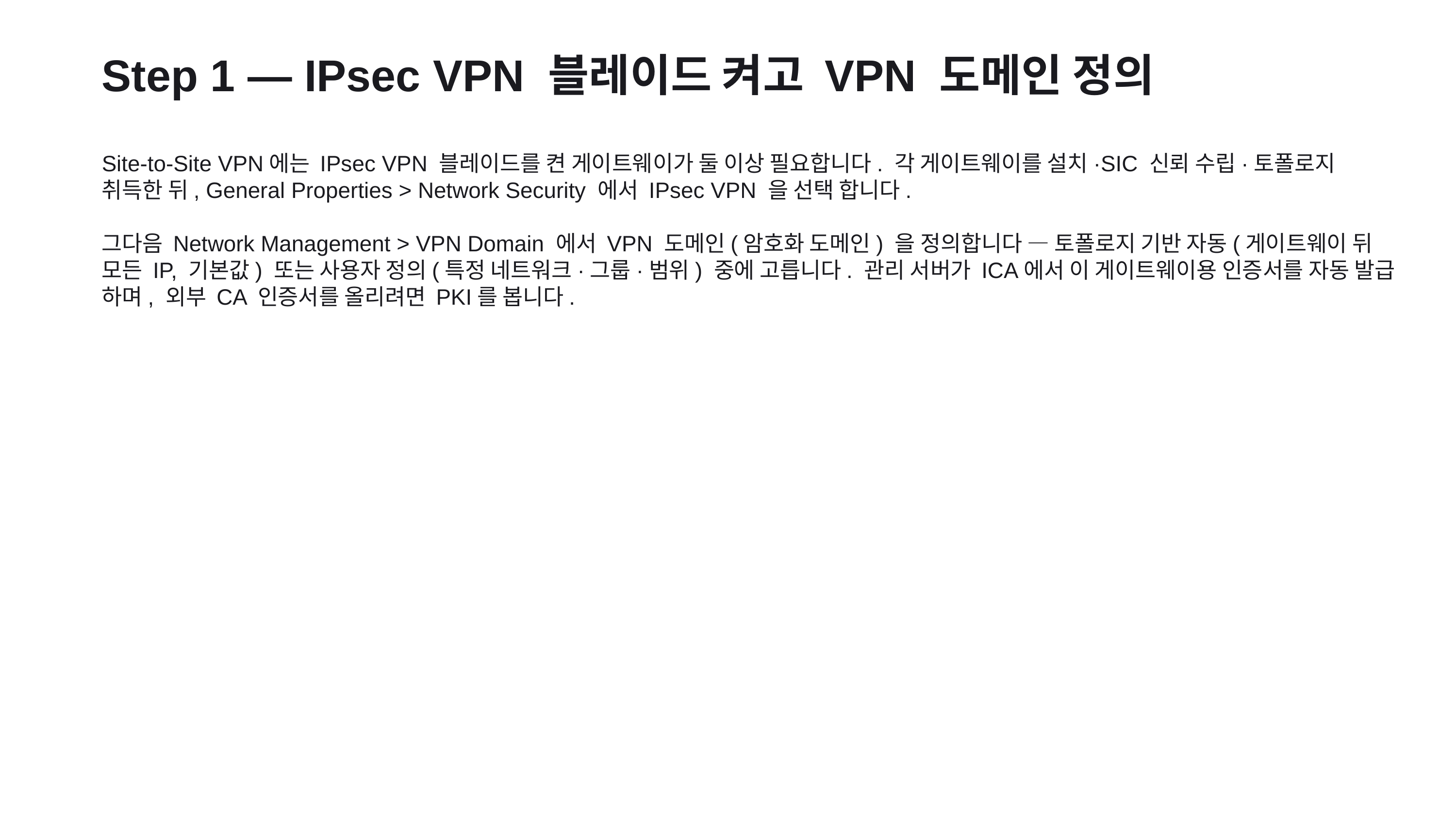

Step 1 — IPsec VPN 블레이드 켜고 VPN 도메인 정의
Site-to-Site VPN에는 IPsec VPN 블레이드를 켠 게이트웨이가 둘 이상 필요합니다. 각 게이트웨이를 설치·SIC 신뢰 수립·토폴로지 취득한 뒤, General Properties > Network Security 에서 IPsec VPN 을 선택 합니다.

그다음 Network Management > VPN Domain 에서 VPN 도메인(암호화 도메인) 을 정의합니다 — 토폴로지 기반 자동(게이트웨이 뒤 모든 IP, 기본값) 또는 사용자 정의(특정 네트워크·그룹·범위) 중에 고릅니다. 관리 서버가 ICA에서 이 게이트웨이용 인증서를 자동 발급 하며, 외부 CA 인증서를 올리려면 PKI를 봅니다.